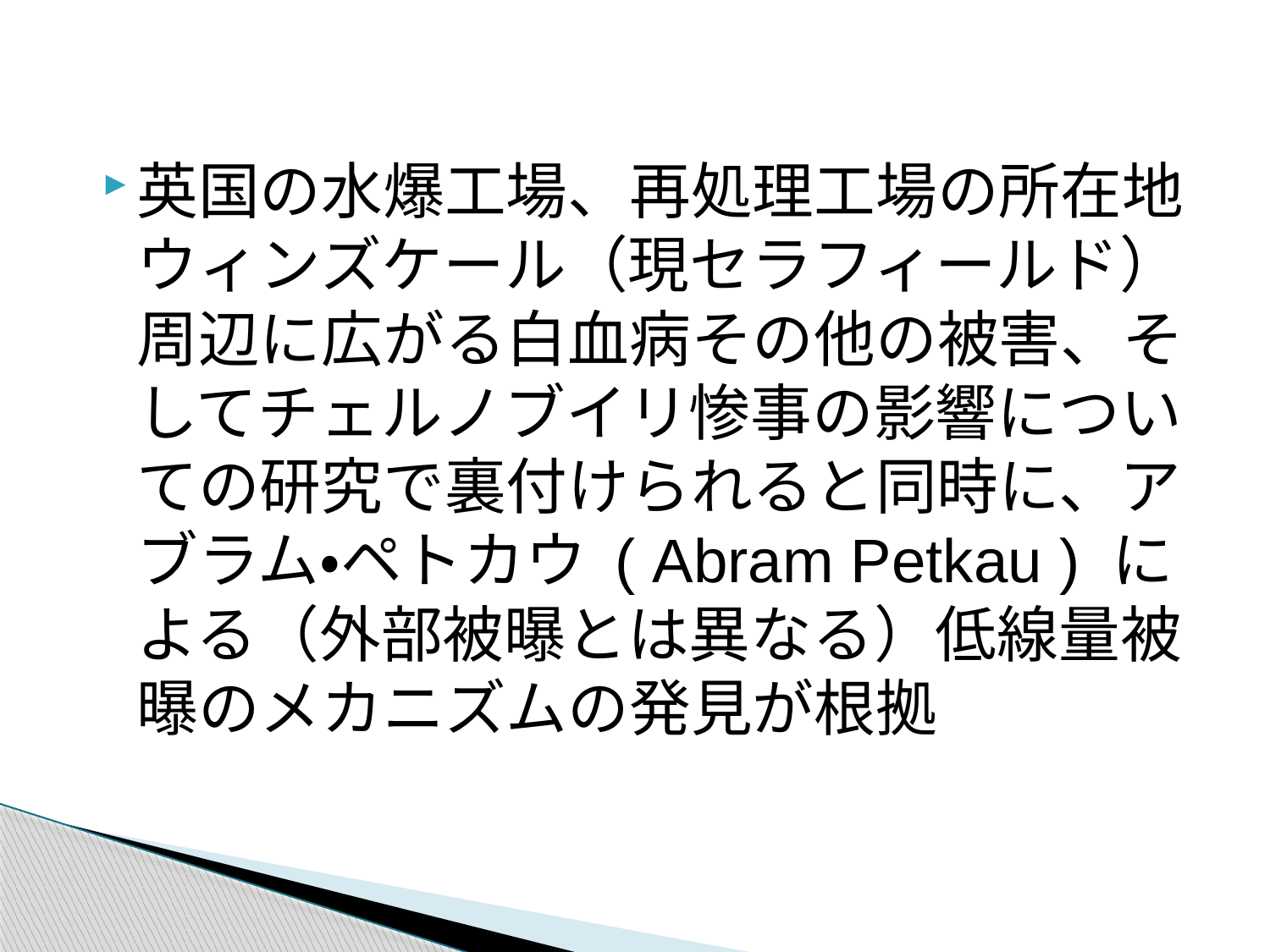

#
英国の水爆工場、再処理工場の所在地ウィンズケール（現セラフィールド）周辺に広がる白血病その他の被害、そしてチェルノブイリ惨事の影響についての研究で裏付けられると同時に、アブラム・ペトカウ ( Abram Petkau ) による（外部被曝とは異なる）低線量被曝のメカニズムの発見が根拠